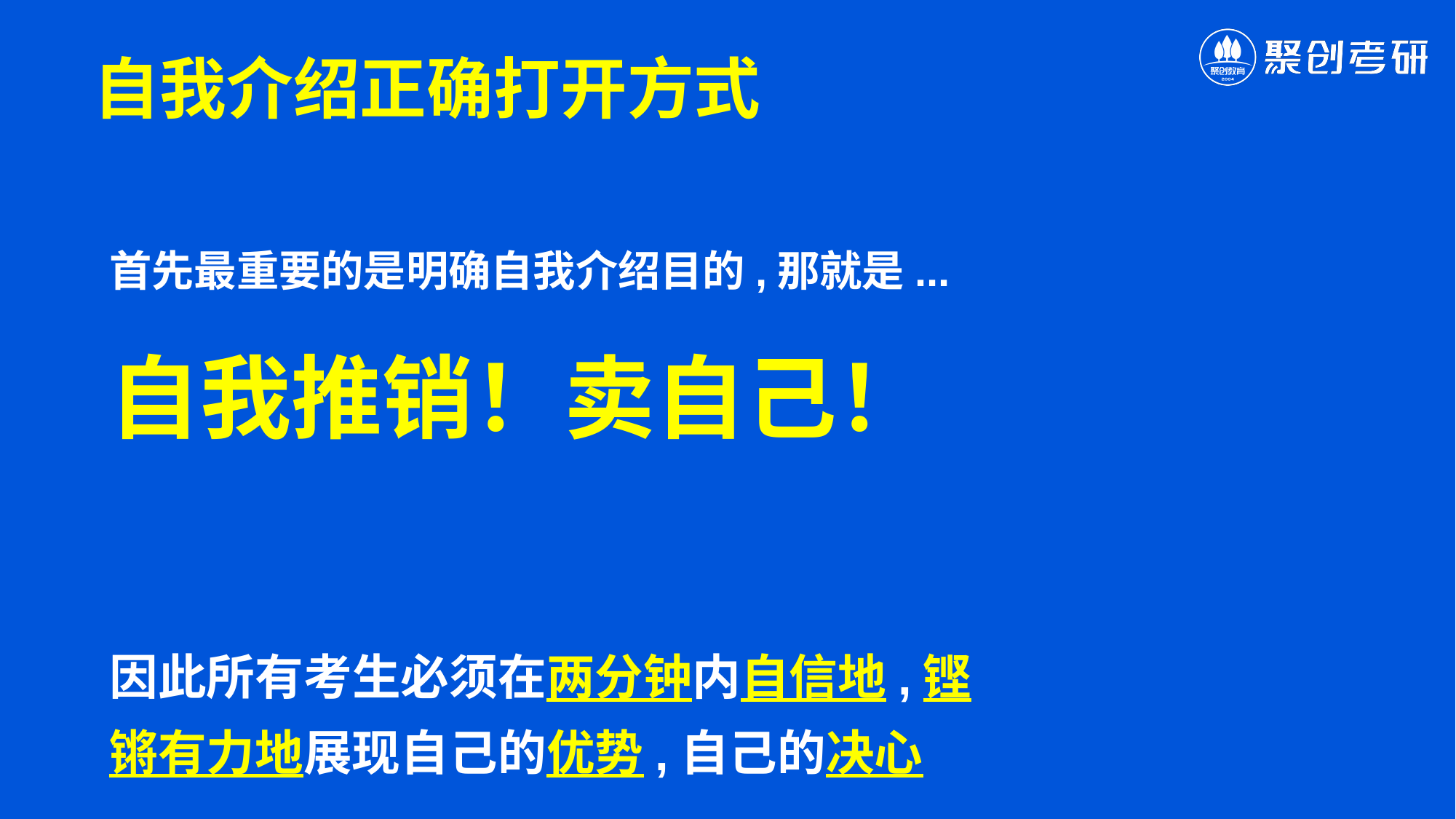

自我介绍正确打开方式

首先最重要的是明确自我介绍目的,那就是...
自我推销！卖自己！

因此所有考生必须在两分钟内自信地,铿锵有力地展现自己的优势,自己的决心